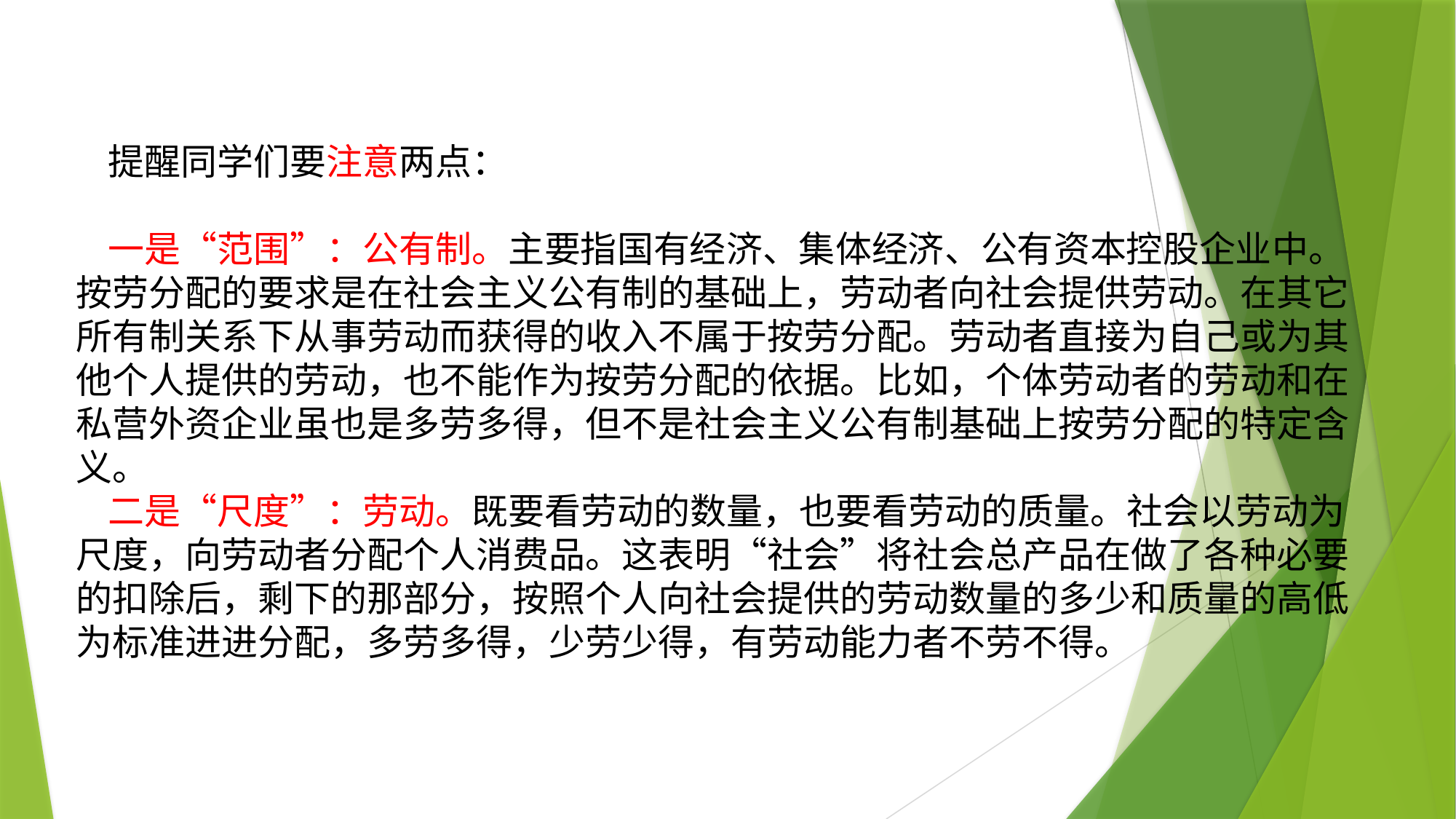

提醒同学们要注意两点：

一是“范围”：公有制。主要指国有经济、集体经济、公有资本控股企业中。按劳分配的要求是在社会主义公有制的基础上，劳动者向社会提供劳动。在其它所有制关系下从事劳动而获得的收入不属于按劳分配。劳动者直接为自己或为其他个人提供的劳动，也不能作为按劳分配的依据。比如，个体劳动者的劳动和在私营外资企业虽也是多劳多得，但不是社会主义公有制基础上按劳分配的特定含义。
二是“尺度”：劳动。既要看劳动的数量，也要看劳动的质量。社会以劳动为尺度，向劳动者分配个人消费品。这表明“社会”将社会总产品在做了各种必要的扣除后，剩下的那部分，按照个人向社会提供的劳动数量的多少和质量的高低为标准进进分配，多劳多得，少劳少得，有劳动能力者不劳不得。